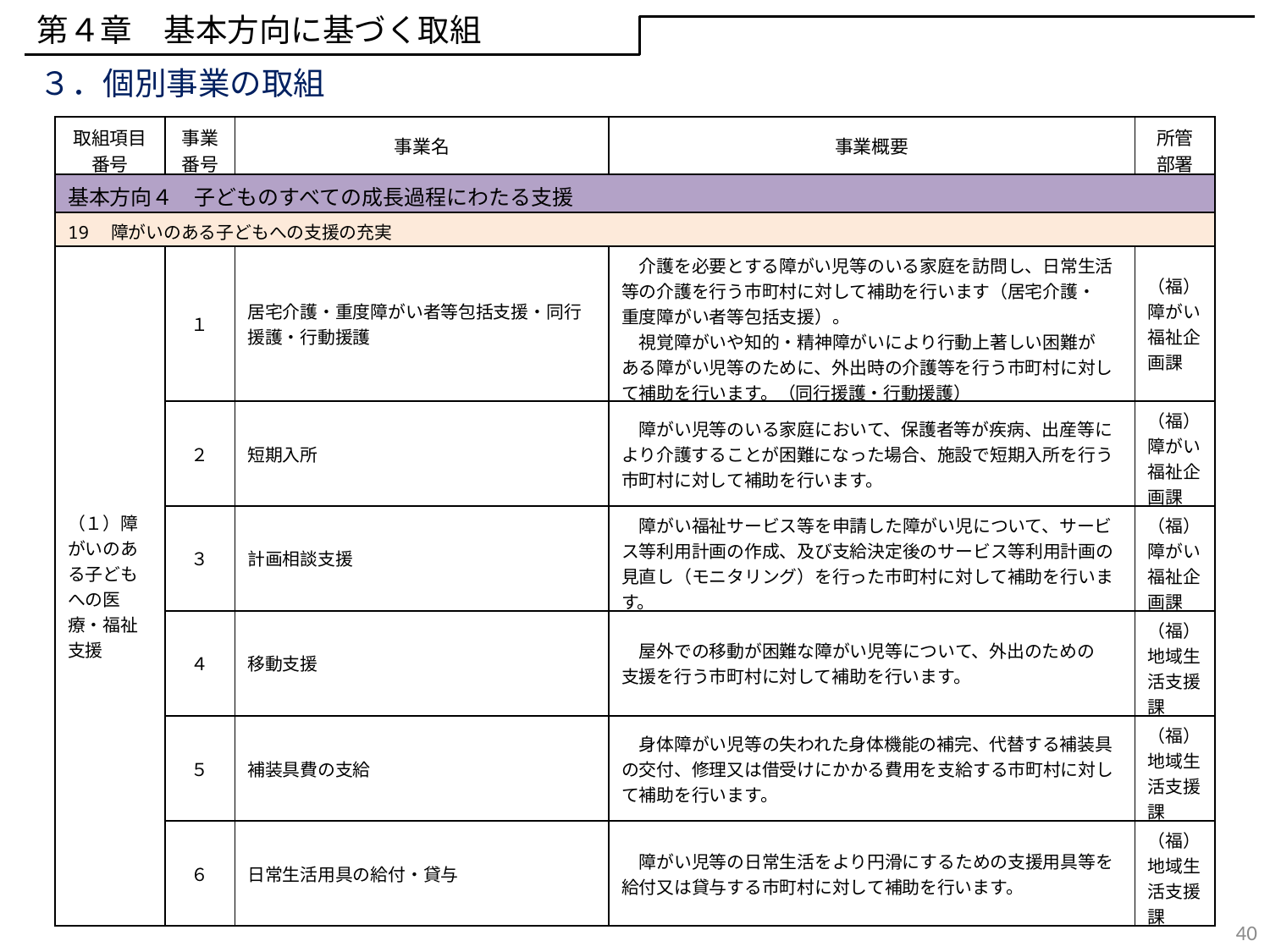

第４章　基本方向に基づく取組
３．個別事業の取組
| 取組項目 番号 | 事業 番号 | 事業名 | 事業概要 | 所管 部署 |
| --- | --- | --- | --- | --- |
| 基本方向４　子どものすべての成長過程にわたる支援 |  |  |  |  |
| 19　障がいのある子どもへの支援の充実 |  |  |  |  |
| （１）障がいのある子どもへの医療・福祉支援 | １ | 居宅介護・重度障がい者等包括支援・同行援護・行動援護 | 介護を必要とする障がい児等のいる家庭を訪問し、日常生活等の介護を行う市町村に対して補助を行います（居宅介護・ 重度障がい者等包括支援）。 　視覚障がいや知的・精神障がいにより行動上著しい困難が ある障がい児等のために、外出時の介護等を行う市町村に対して補助を行います。（同行援護・行動援護） | （福）障がい福祉企画課 |
| （１）障がいのある子どもへの医療・福祉支援 | ２ | 短期入所 | 障がい児等のいる家庭において、保護者等が疾病、出産等により介護することが困難になった場合、施設で短期入所を行う市町村に対して補助を行います。 | （福）障がい福祉企画課 |
|  | ３ | 計画相談支援 | 障がい福祉サービス等を申請した障がい児について、サービス等利用計画の作成、及び支給決定後のサービス等利用計画の見直し（モニタリング）を行った市町村に対して補助を行います。 | （福）障がい福祉企画課 |
|  | ４ | 移動支援 | 屋外での移動が困難な障がい児等について、外出のための 支援を行う市町村に対して補助を行います。 | （福）地域生活支援課 |
|  | ５ | 補装具費の支給 | 身体障がい児等の失われた身体機能の補完、代替する補装具の交付、修理又は借受けにかかる費用を支給する市町村に対して補助を行います。 | （福）地域生活支援課 |
|  | ６ | 日常生活用具の給付・貸与 | 障がい児等の日常生活をより円滑にするための支援用具等を給付又は貸与する市町村に対して補助を行います。 | （福）地域生活支援課 |
40